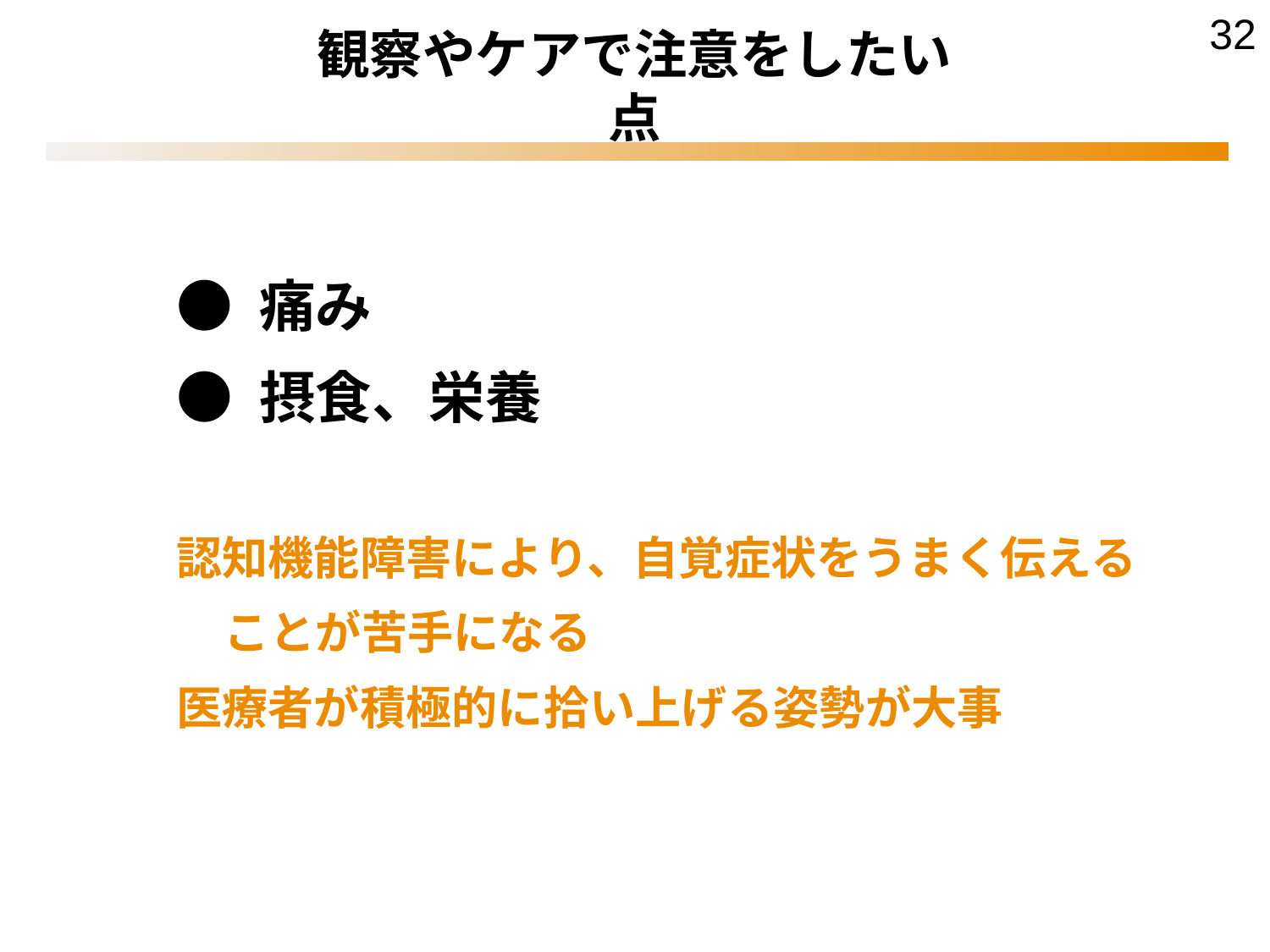

32
観察やケアで注意をしたい点

● 痛み
● 摂食、栄養

認知機能障害により、自覚症状をうまく伝えることが苦手になる
医療者が積極的に拾い上げる姿勢が大事